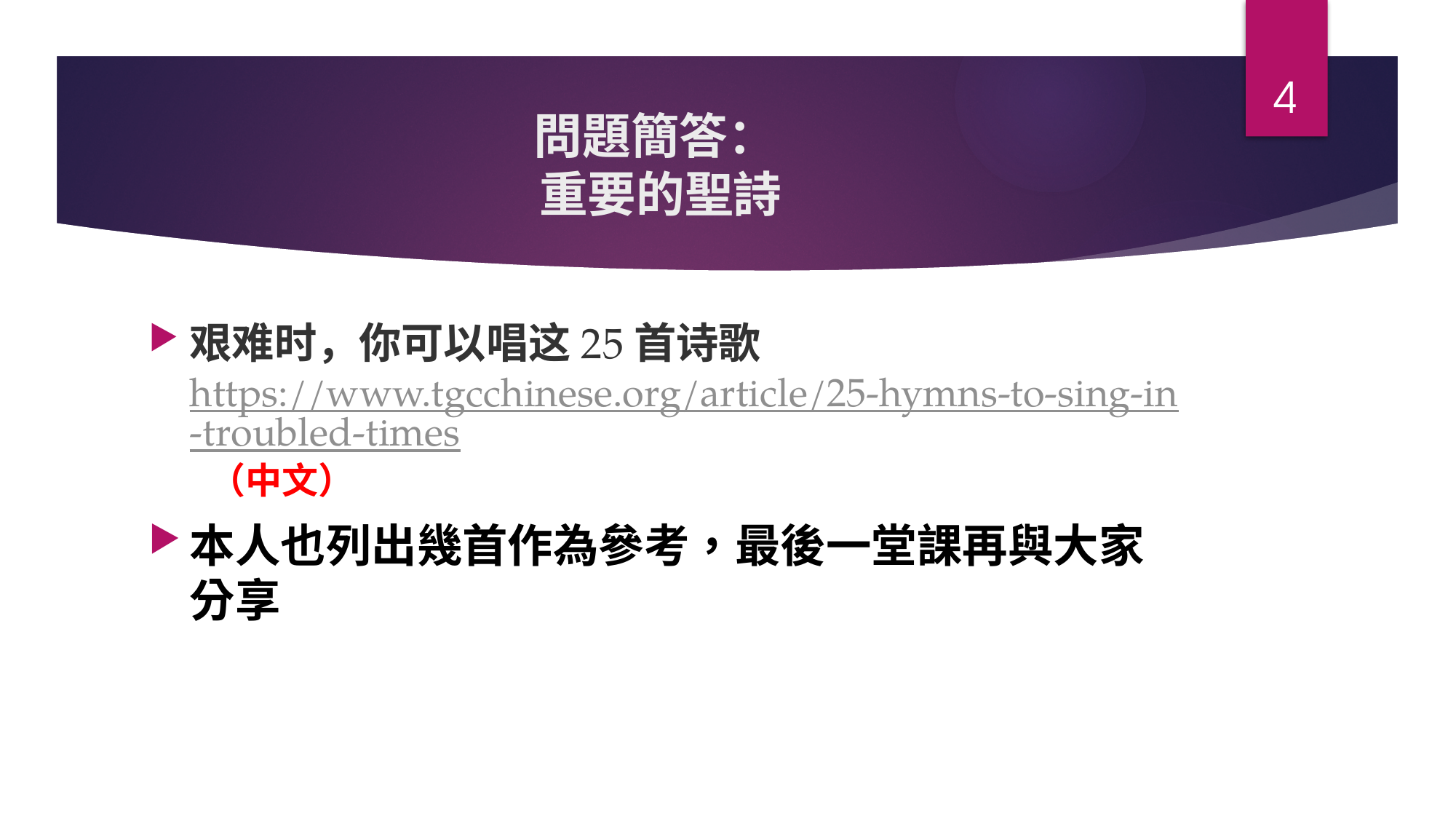

4
# 問題簡答： 重要的聖詩
艰难时，你可以唱这25首诗歌https://www.tgcchinese.org/article/25-hymns-to-sing-in-troubled-times （中文）
本人也列出幾首作為參考，最後一堂課再與大家分享